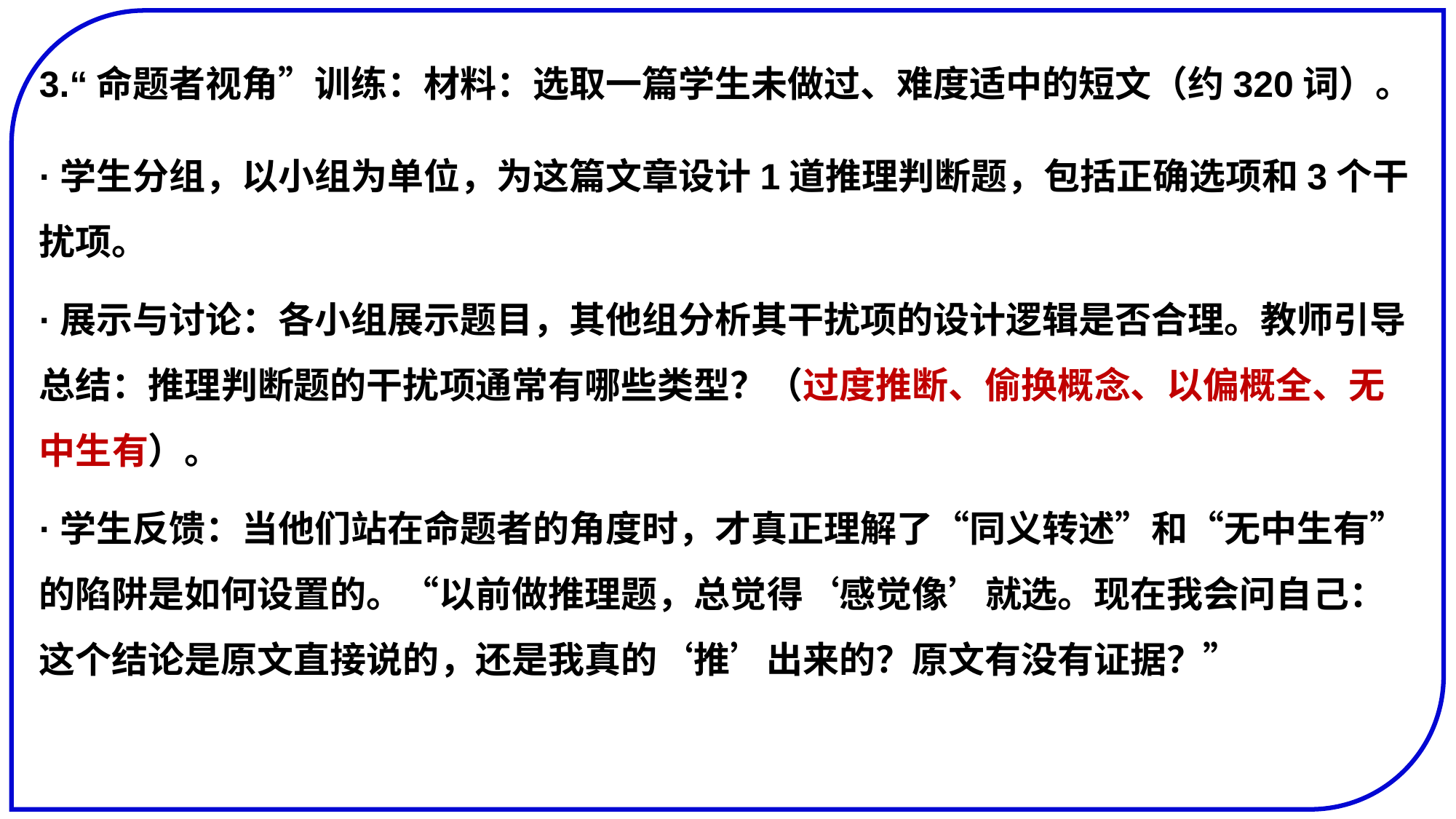

3.“命题者视角”训练：材料：选取一篇学生未做过、难度适中的短文（约320词）。
·学生分组，以小组为单位，为这篇文章设计1道推理判断题，包括正确选项和3个干扰项。
·展示与讨论：各小组展示题目，其他组分析其干扰项的设计逻辑是否合理。教师引导总结：推理判断题的干扰项通常有哪些类型？（过度推断、偷换概念、以偏概全、无中生有）。
·学生反馈：当他们站在命题者的角度时，才真正理解了“同义转述”和“无中生有”的陷阱是如何设置的。“以前做推理题，总觉得‘感觉像’就选。现在我会问自己：这个结论是原文直接说的，还是我真的‘推’出来的？原文有没有证据？”